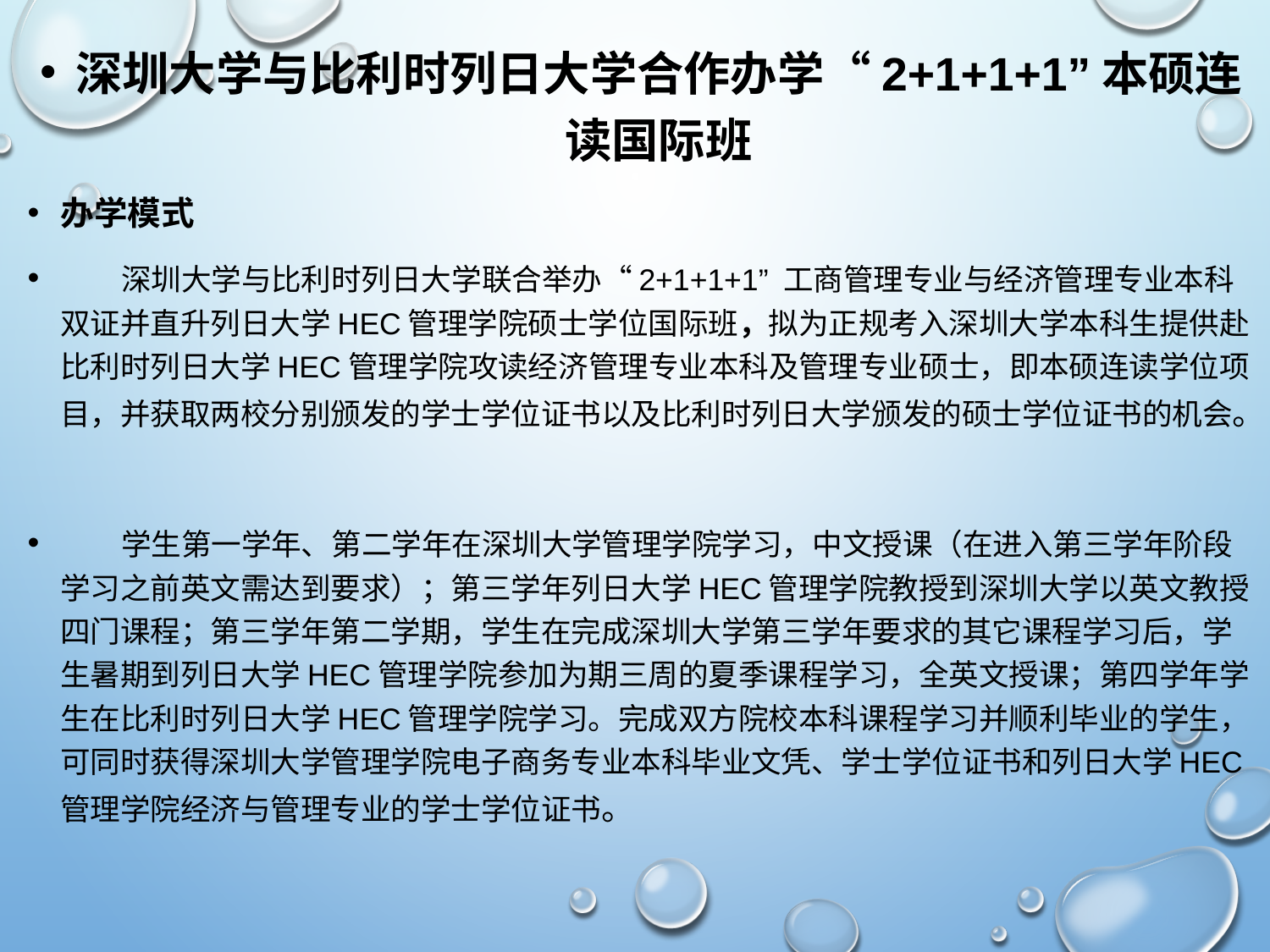

深圳大学与比利时列日大学合作办学“2+1+1+1”本硕连读国际班
办学模式
       深圳大学与比利时列日大学联合举办“2+1+1+1” 工商管理专业与经济管理专业本科双证并直升列日大学HEC管理学院硕士学位国际班，拟为正规考入深圳大学本科生提供赴比利时列日大学HEC管理学院攻读经济管理专业本科及管理专业硕士，即本硕连读学位项目，并获取两校分别颁发的学士学位证书以及比利时列日大学颁发的硕士学位证书的机会。

       学生第一学年、第二学年在深圳大学管理学院学习，中文授课（在进入第三学年阶段学习之前英文需达到要求）；第三学年列日大学HEC管理学院教授到深圳大学以英文教授四门课程；第三学年第二学期，学生在完成深圳大学第三学年要求的其它课程学习后，学生暑期到列日大学HEC管理学院参加为期三周的夏季课程学习，全英文授课；第四学年学生在比利时列日大学HEC管理学院学习。完成双方院校本科课程学习并顺利毕业的学生，可同时获得深圳大学管理学院电子商务专业本科毕业文凭、学士学位证书和列日大学HEC管理学院经济与管理专业的学士学位证书。